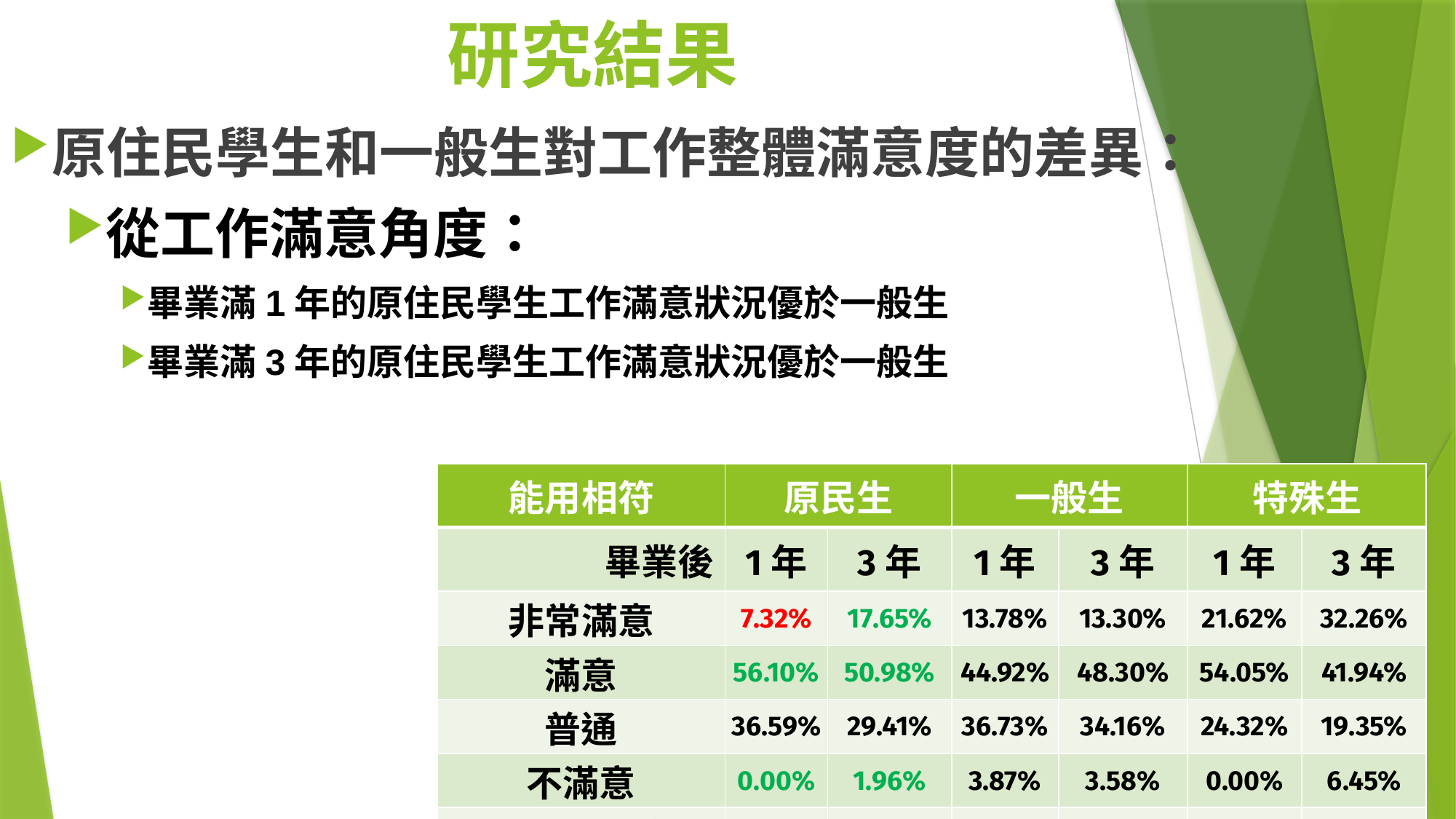

# 研究結果
原住民學生和一般生對工作整體滿意度的差異：
從工作滿意角度：
畢業滿1年的原住民學生工作滿意狀況優於一般生
畢業滿3年的原住民學生工作滿意狀況優於一般生

| 能用相符 | 原民生 |  | 一般生 |  | 特殊生 |  |
| --- | --- | --- | --- | --- | --- | --- |
| 畢業後 | 1年 | 3年 | 1年 | 3年 | 1年 | 3年 |
| 非常滿意 | 7.32% | 17.65% | 13.78% | 13.30% | 21.62% | 32.26% |
| 滿意 | 56.10% | 50.98% | 44.92% | 48.30% | 54.05% | 41.94% |
| 普通 | 36.59% | 29.41% | 36.73% | 34.16% | 24.32% | 19.35% |
| 不滿意 | 0.00% | 1.96% | 3.87% | 3.58% | 0.00% | 6.45% |
| 非常不滿意 | 0.00% | 0.00% | 0.69% | 0.66% | 0.00% | 0.00% |